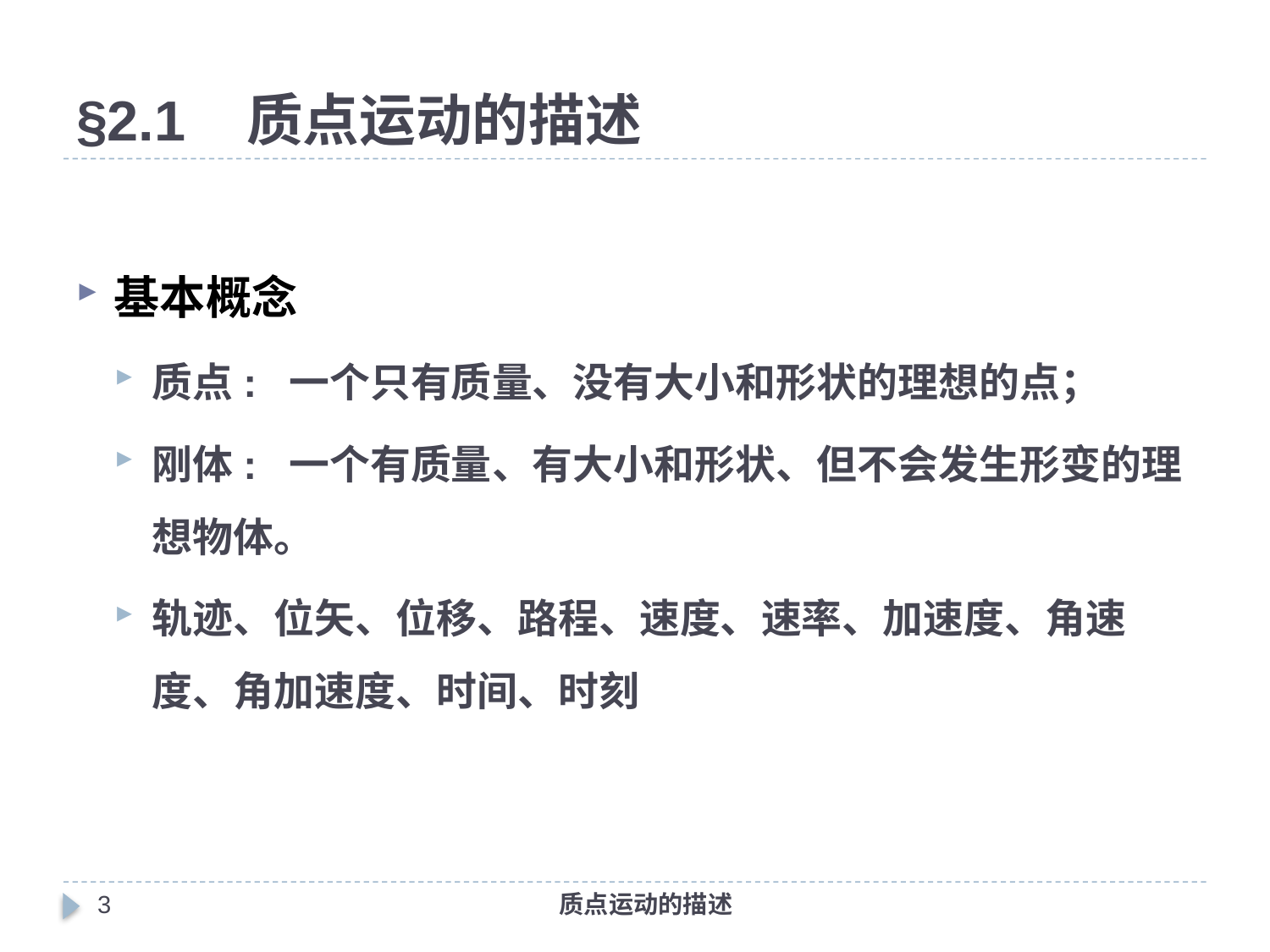

# §2.1   质点运动的描述

基本概念
质点:  一个只有质量、没有大小和形状的理想的点；
刚体:  一个有质量、有大小和形状、但不会发生形变的理  想物体。
轨迹、位矢、位移、路程、速度、速率、加速度、角速度、角加速度、时间、时刻

3
质点运动的描述